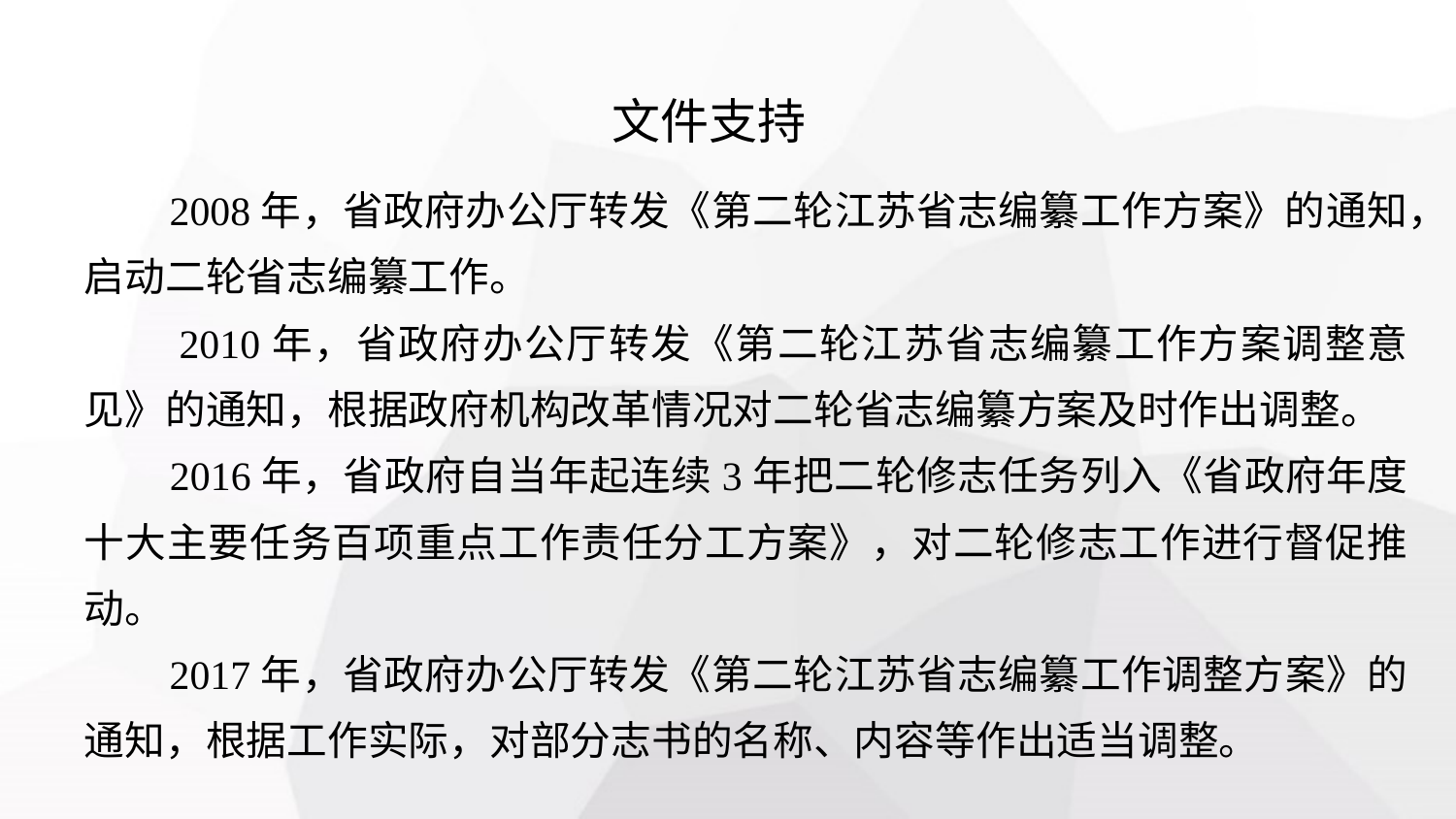

文件支持
        2008年，省政府办公厅转发《第二轮江苏省志编纂工作方案》的通知，启动二轮省志编纂工作。
        2010年，省政府办公厅转发《第二轮江苏省志编纂工作方案调整意见》的通知，根据政府机构改革情况对二轮省志编纂方案及时作出调整。
        2016年，省政府自当年起连续3年把二轮修志任务列入《省政府年度十大主要任务百项重点工作责任分工方案》，对二轮修志工作进行督促推动。
        2017年，省政府办公厅转发《第二轮江苏省志编纂工作调整方案》的通知，根据工作实际，对部分志书的名称、内容等作出适当调整。